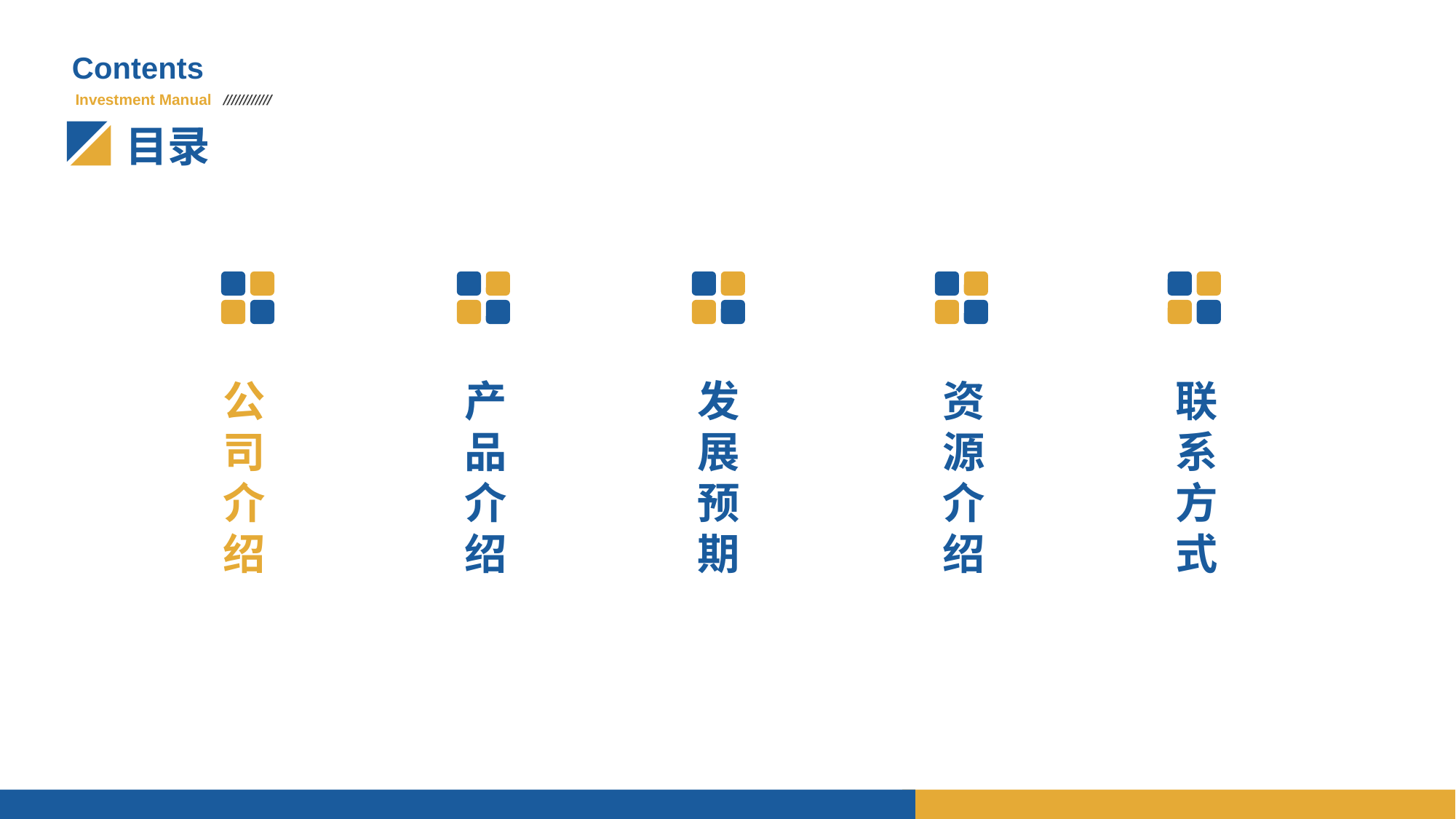

Contents
Investment Manual

目录

公司介绍

产品介绍

发展预期

资源介绍

联系方式